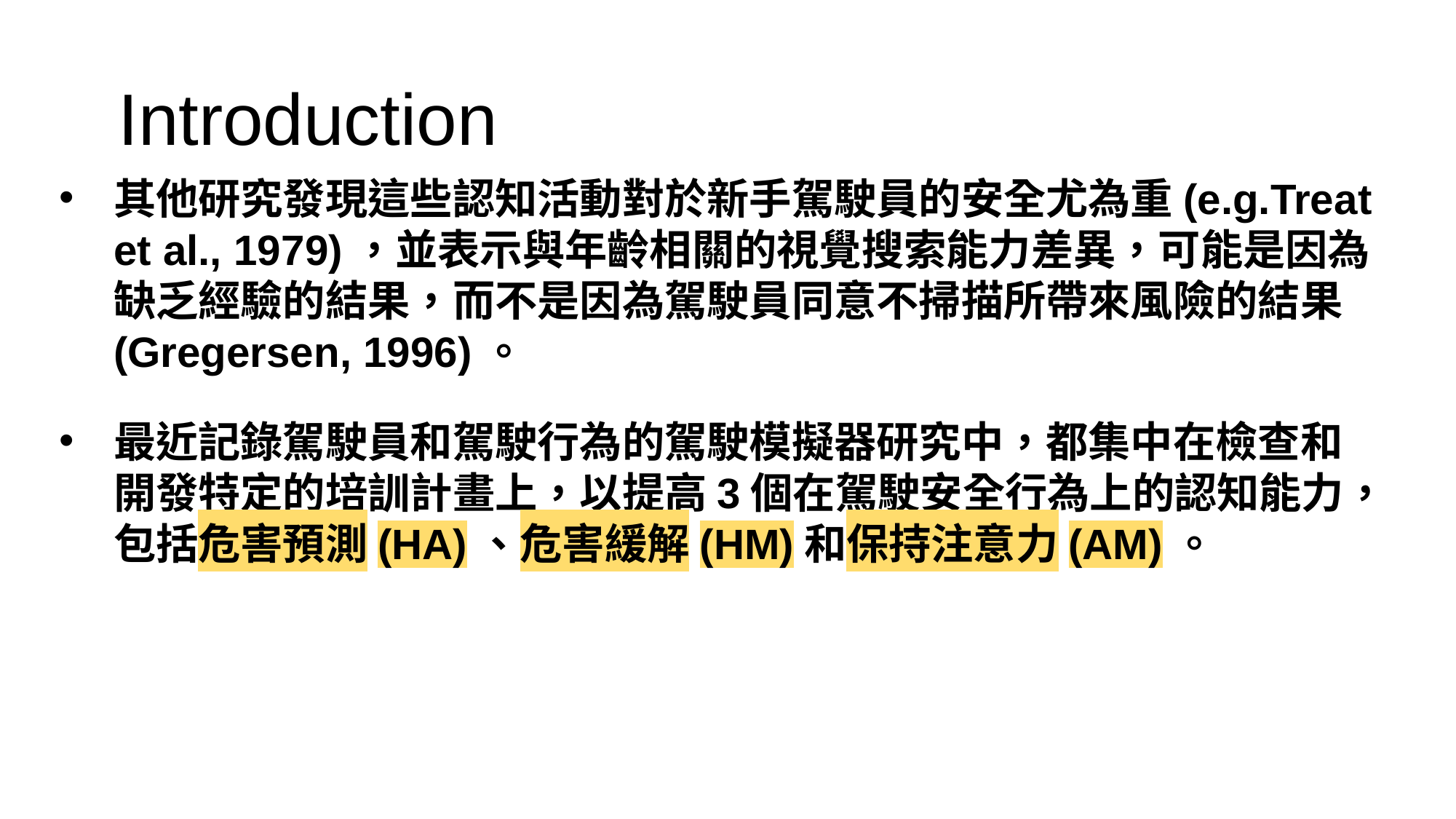

Introduction
其他研究發現這些認知活動對於新手駕駛員的安全尤為重(e.g.Treat et al., 1979)，並表示與年齡相關的視覺搜索能力差異，可能是因為缺乏經驗的結果，而不是因為駕駛員同意不掃描所帶來風險的結果 (Gregersen, 1996)。
最近記錄駕駛員和駕駛行為的駕駛模擬器研究中，都集中在檢查和開發特定的培訓計畫上，以提高3個在駕駛安全行為上的認知能力，包括危害預測(HA)、危害緩解(HM)和保持注意力(AM)。